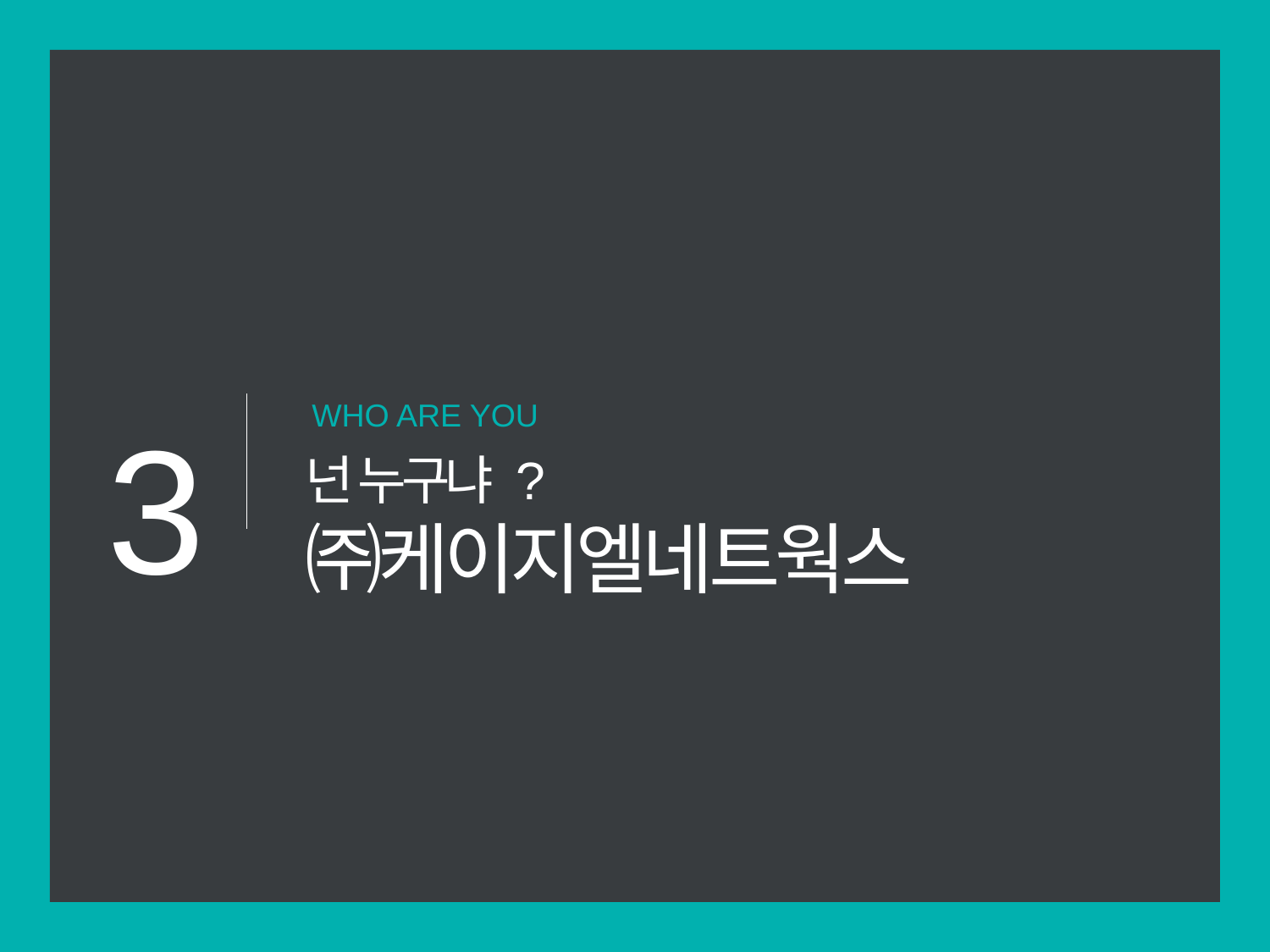

3
WHO ARE YOU
넌 누구냐 ?
㈜케이지엘네트웍스
15